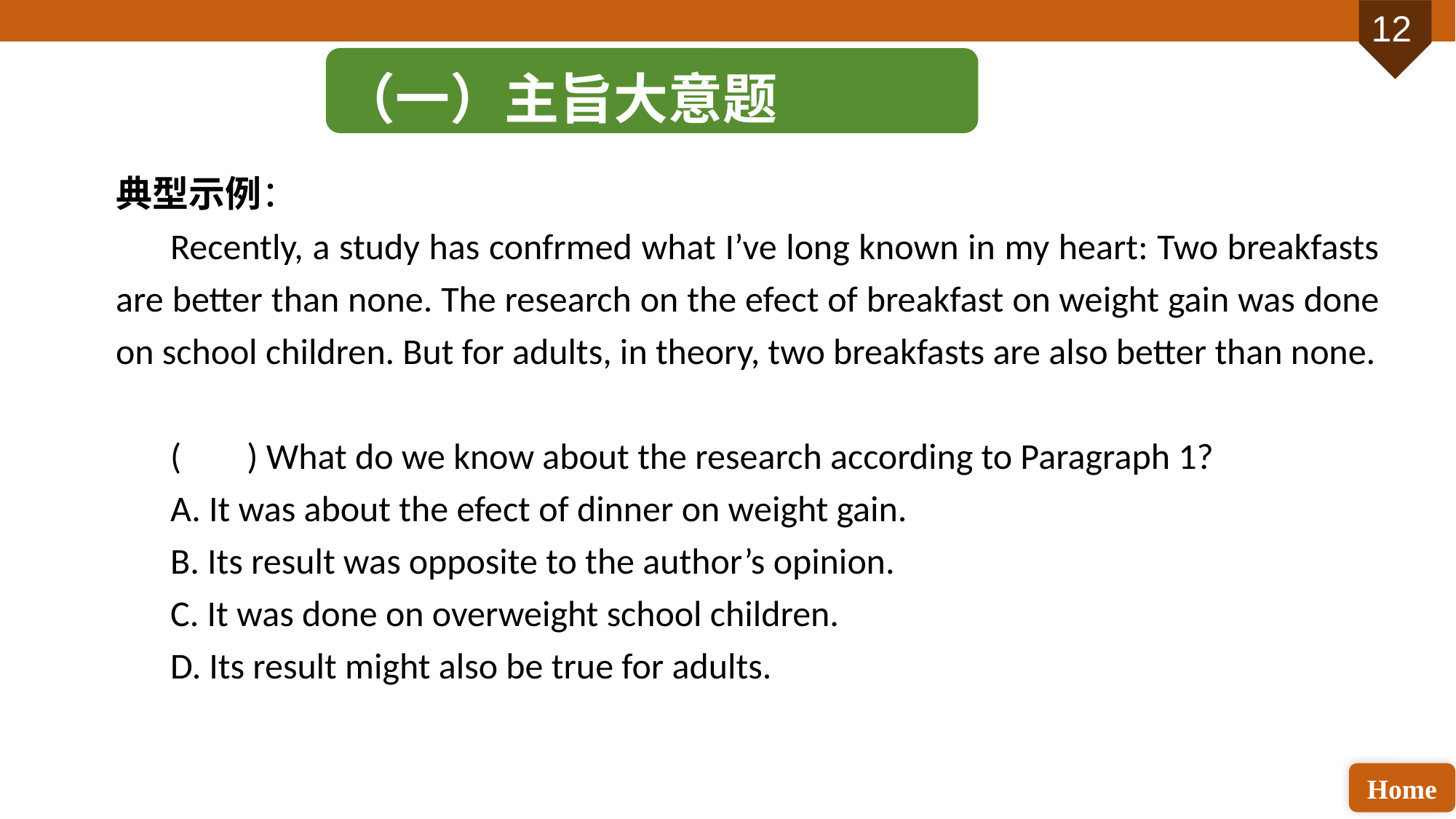

（一）主旨大意题
典型示例：
Recently, a study has confrmed what I’ve long known in my heart: Two breakfasts are better than none. The research on the efect of breakfast on weight gain was done on school children. But for adults, in theory, two breakfasts are also better than none.

(        ) What do we know about the research according to Paragraph 1?
A. It was about the efect of dinner on weight gain.
B. Its result was opposite to the author’s opinion.
C. It was done on overweight school children.
D. Its result might also be true for adults.